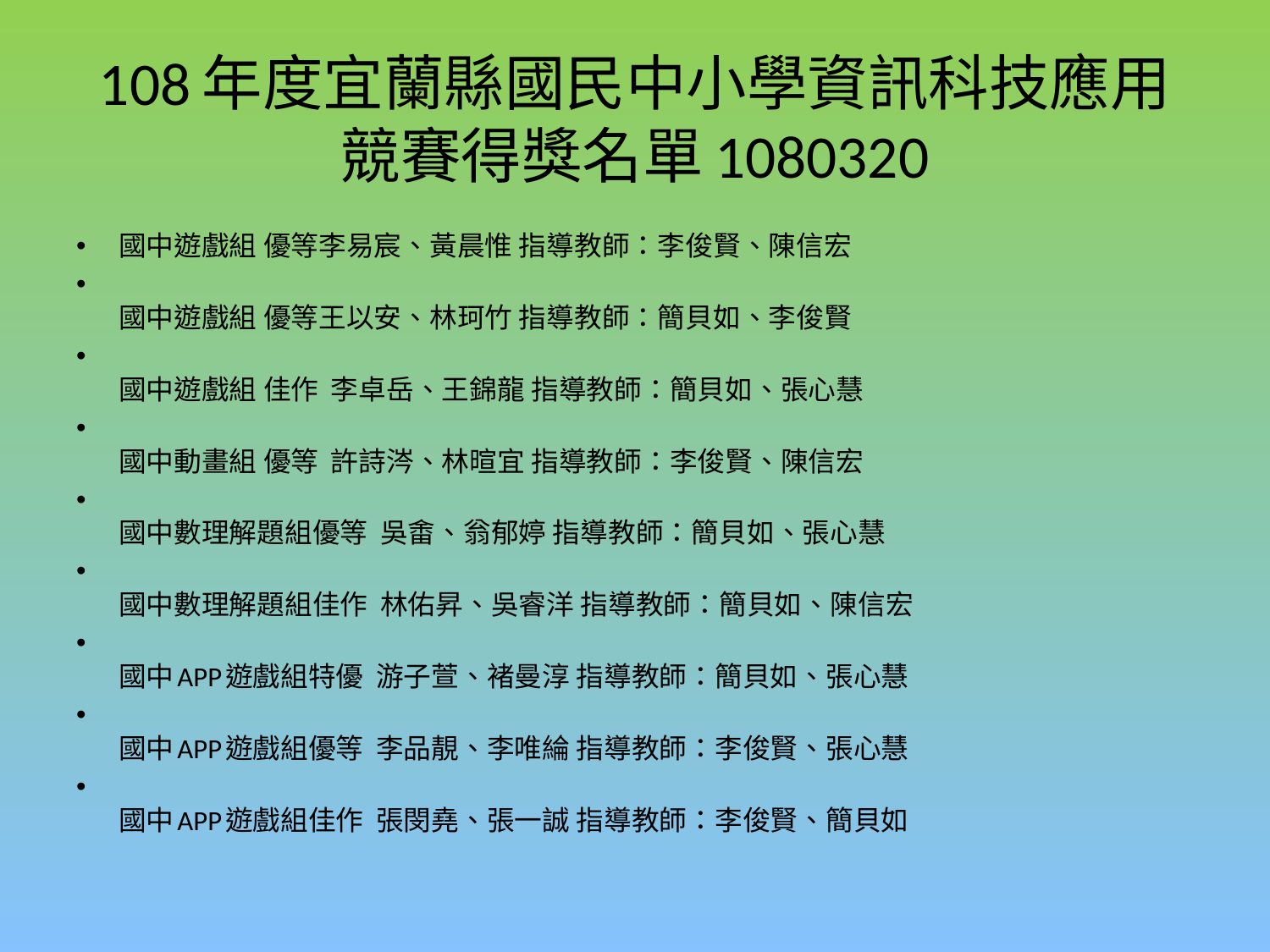

# 108年度宜蘭縣國民中小學資訊科技應用競賽得獎名單1080320
國中遊戲組 優等李易宸、黃晨惟 指導教師：李俊賢、陳信宏
國中遊戲組 優等王以安、林珂竹 指導教師：簡貝如、李俊賢
國中遊戲組 佳作  李卓岳、王錦龍 指導教師：簡貝如、張心慧
國中動畫組 優等  許詩涔、林暄宜 指導教師：李俊賢、陳信宏
國中數理解題組優等  吳畬、翁郁婷 指導教師：簡貝如、張心慧
國中數理解題組佳作  林佑昇、吳睿洋 指導教師：簡貝如、陳信宏
國中APP遊戲組特優  游子萱、褚曼淳 指導教師：簡貝如、張心慧
國中APP遊戲組優等  李品靚、李唯綸 指導教師：李俊賢、張心慧
國中APP遊戲組佳作  張閔堯、張一誠 指導教師：李俊賢、簡貝如